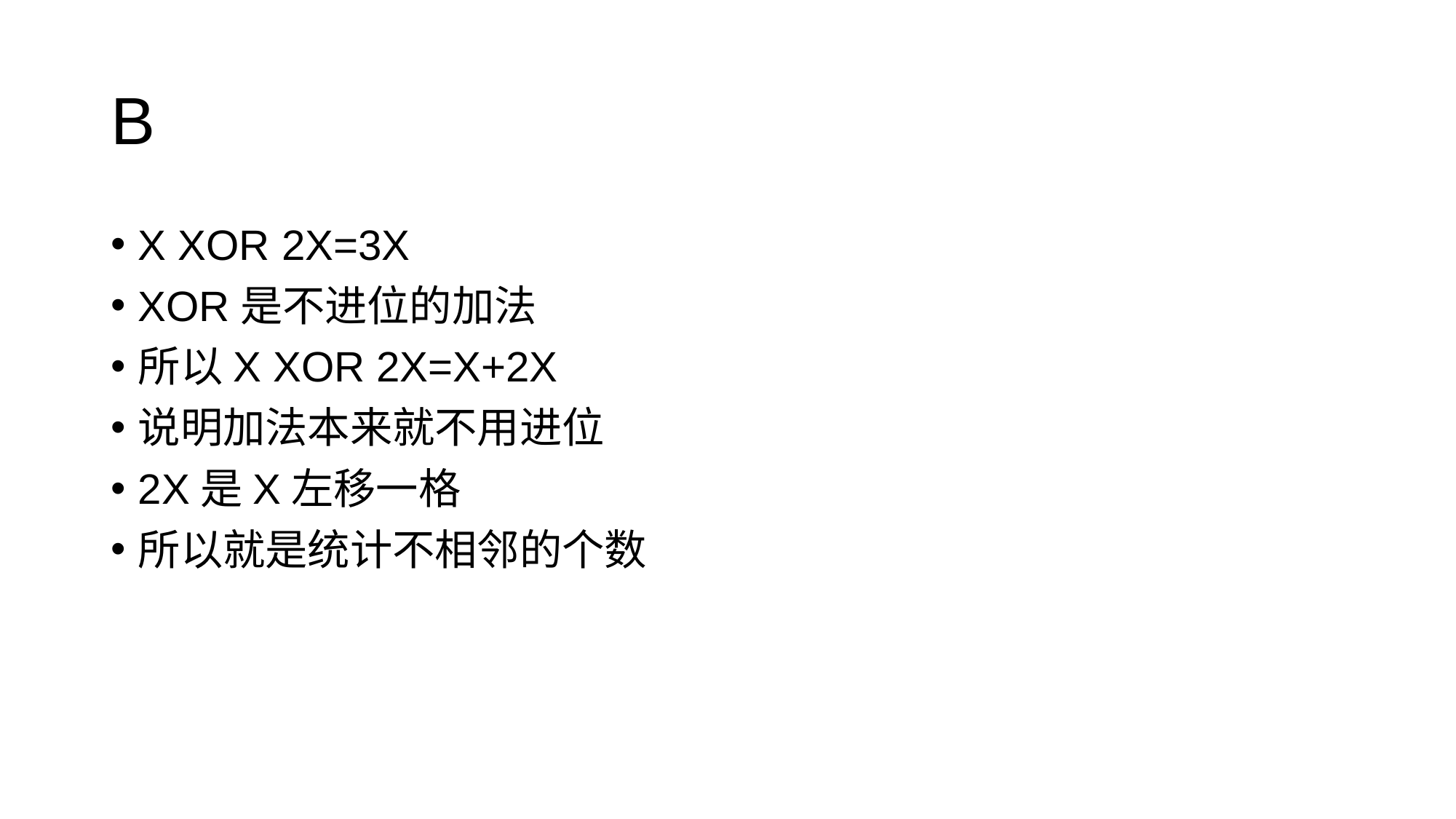

# B
X XOR 2X=3X
XOR是不进位的加法
所以X XOR 2X=X+2X
说明加法本来就不用进位
2X是X左移一格
所以就是统计不相邻的个数